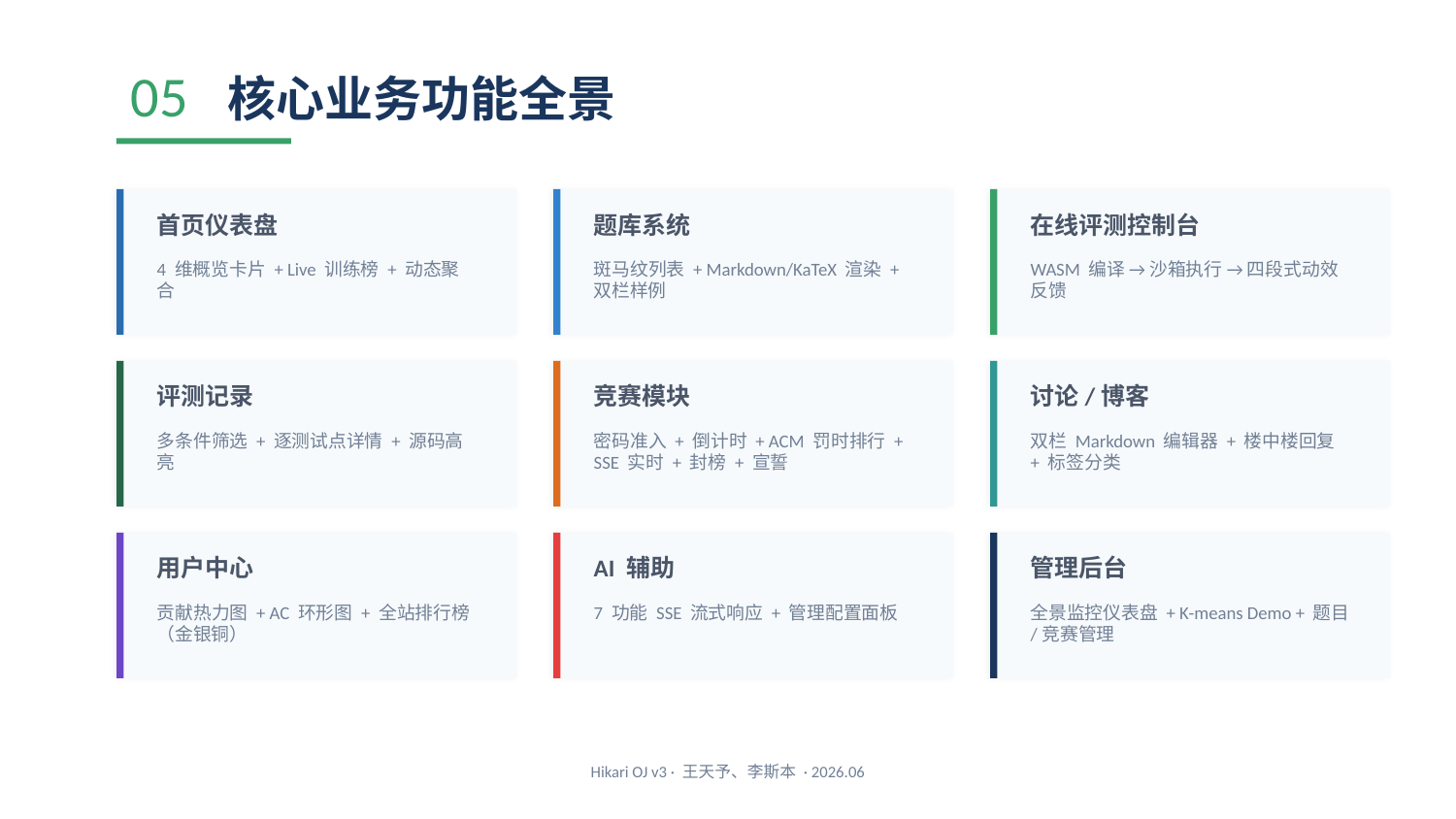

05  核心业务功能全景

首页仪表盘
题库系统
在线评测控制台
4 维概览卡片 + Live 训练榜 + 动态聚合
斑马纹列表 + Markdown/KaTeX 渲染 + 双栏样例
WASM 编译 → 沙箱执行 → 四段式动效反馈

评测记录
竞赛模块
讨论/博客
多条件筛选 + 逐测试点详情 + 源码高亮
密码准入 + 倒计时 + ACM 罚时排行 + SSE 实时 + 封榜 + 宣誓
双栏 Markdown 编辑器 + 楼中楼回复 + 标签分类

用户中心
AI 辅助
管理后台
贡献热力图 + AC 环形图 + 全站排行榜（金银铜）
7 功能 SSE 流式响应 + 管理配置面板
全景监控仪表盘 + K-means Demo + 题目/竞赛管理
Hikari OJ v3 · 王天予、李斯本 · 2026.06